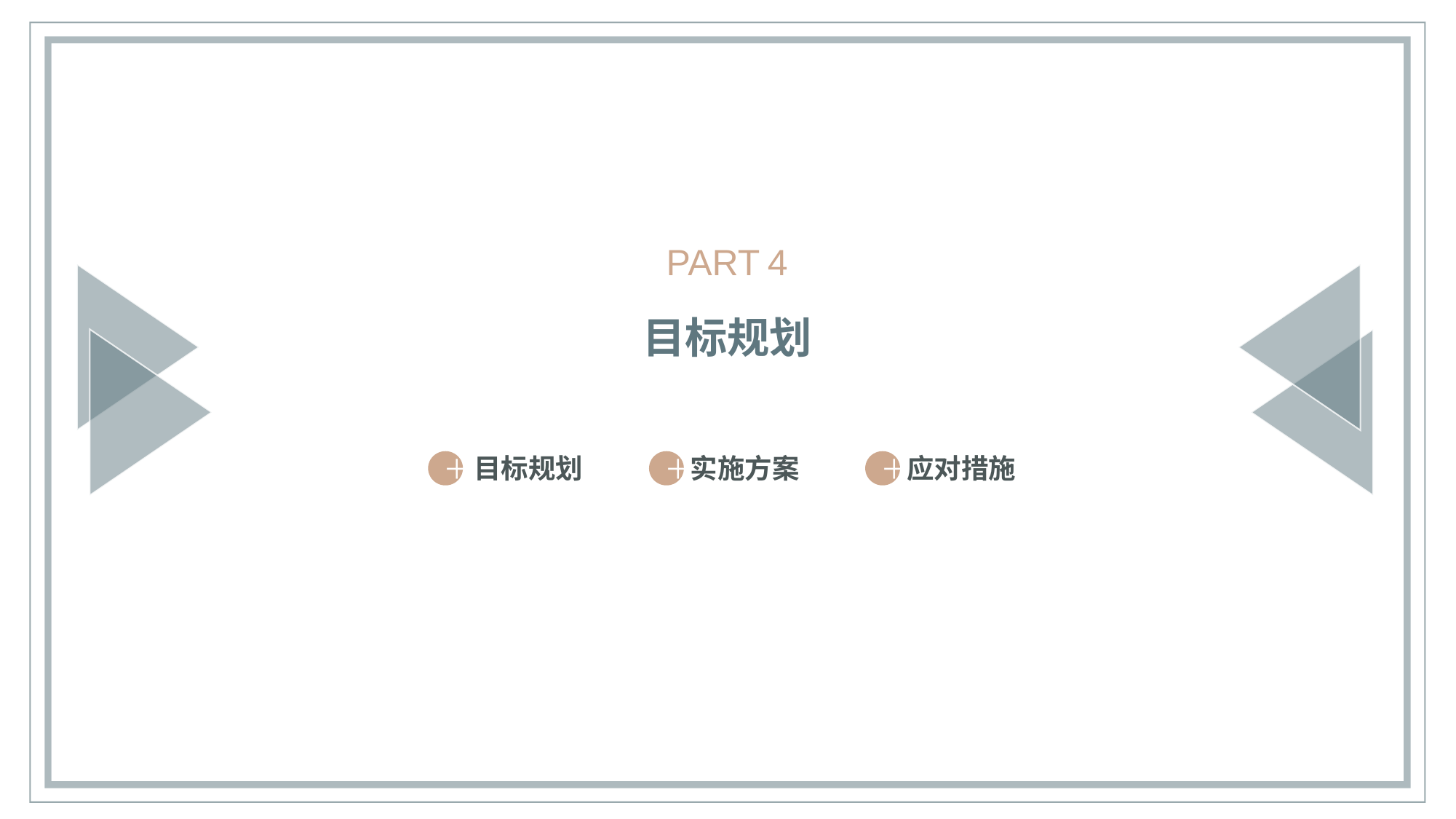

PART 4
目标规划
目标规划
实施方案
应对措施
＋
＋
＋